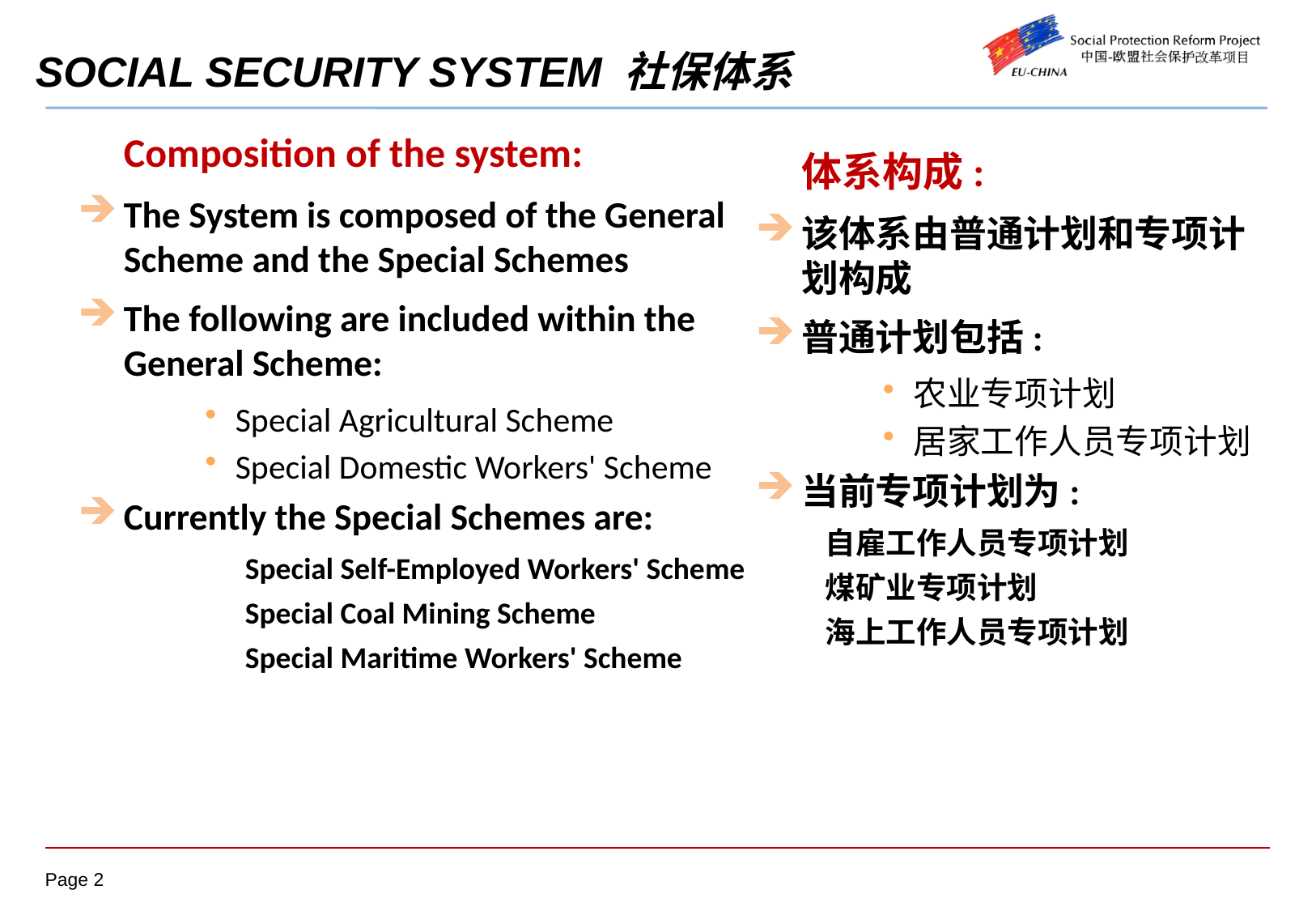

SOCIAL SECURITY SYSTEM 社保体系
	Composition of the system:
The System is composed of the General Scheme and the Special Schemes
The following are included within the General Scheme:
Special Agricultural Scheme
Special Domestic Workers' Scheme
Currently the Special Schemes are:
		Special Self-Employed Workers' Scheme
		Special Coal Mining Scheme
		Special Maritime Workers' Scheme
	体系构成:
该体系由普通计划和专项计划构成
普通计划包括:
农业专项计划
居家工作人员专项计划
当前专项计划为:
         自雇工作人员专项计划
         煤矿业专项计划
         海上工作人员专项计划